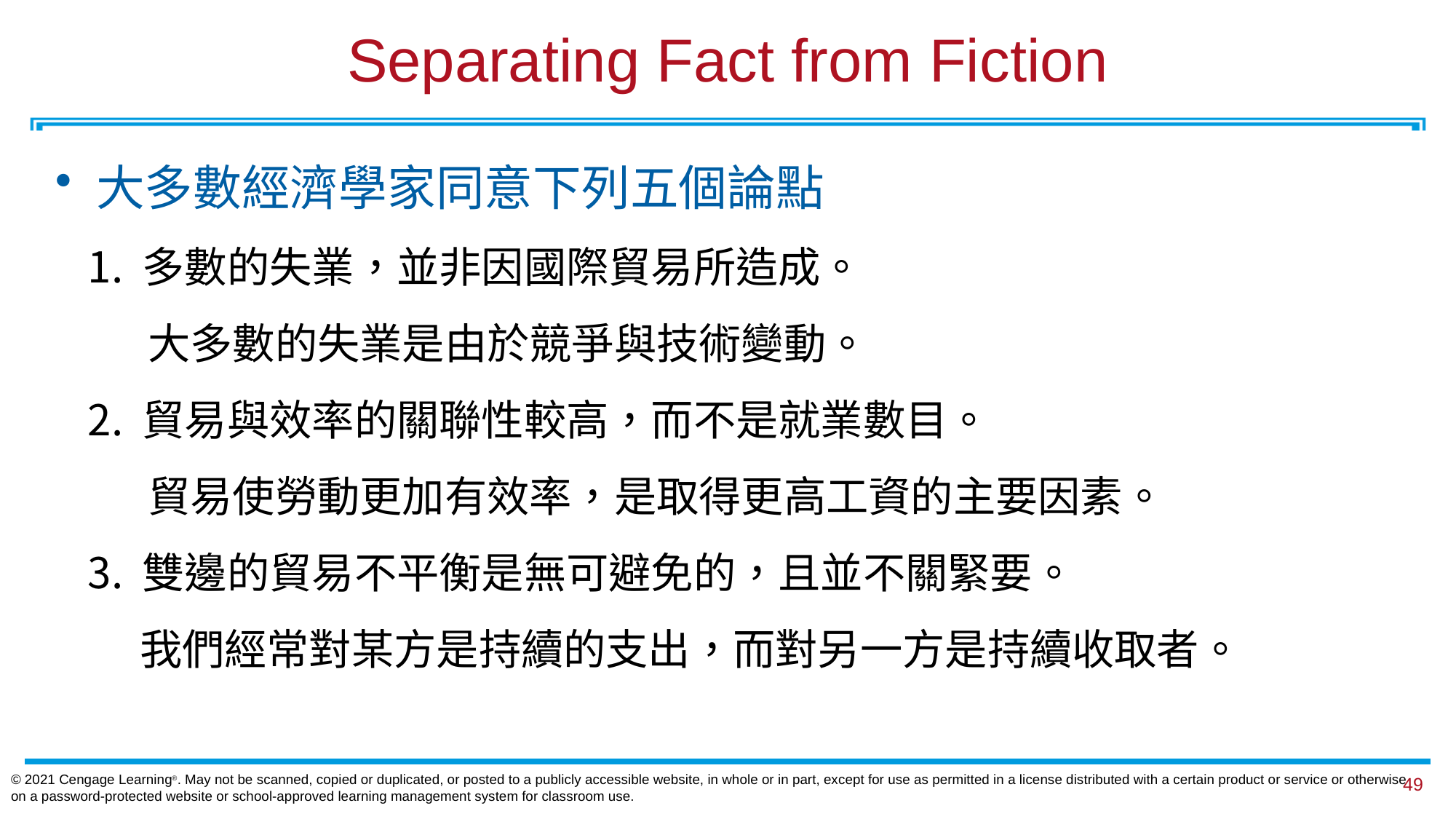

# Separating Fact from Fiction
大多數經濟學家同意下列五個論點
多數的失業，並非因國際貿易所造成。
　大多數的失業是由於競爭與技術變動。
貿易與效率的關聯性較高，而不是就業數目。
　貿易使勞動更加有效率，是取得更高工資的主要因素。
雙邊的貿易不平衡是無可避免的，且並不關緊要。
　 我們經常對某方是持續的支出，而對另一方是持續收取者。
© 2021 Cengage Learning®. May not be scanned, copied or duplicated, or posted to a publicly accessible website, in whole or in part, except for use as permitted in a license distributed with a certain product or service or otherwise on a password-protected website or school-approved learning management system for classroom use.
49